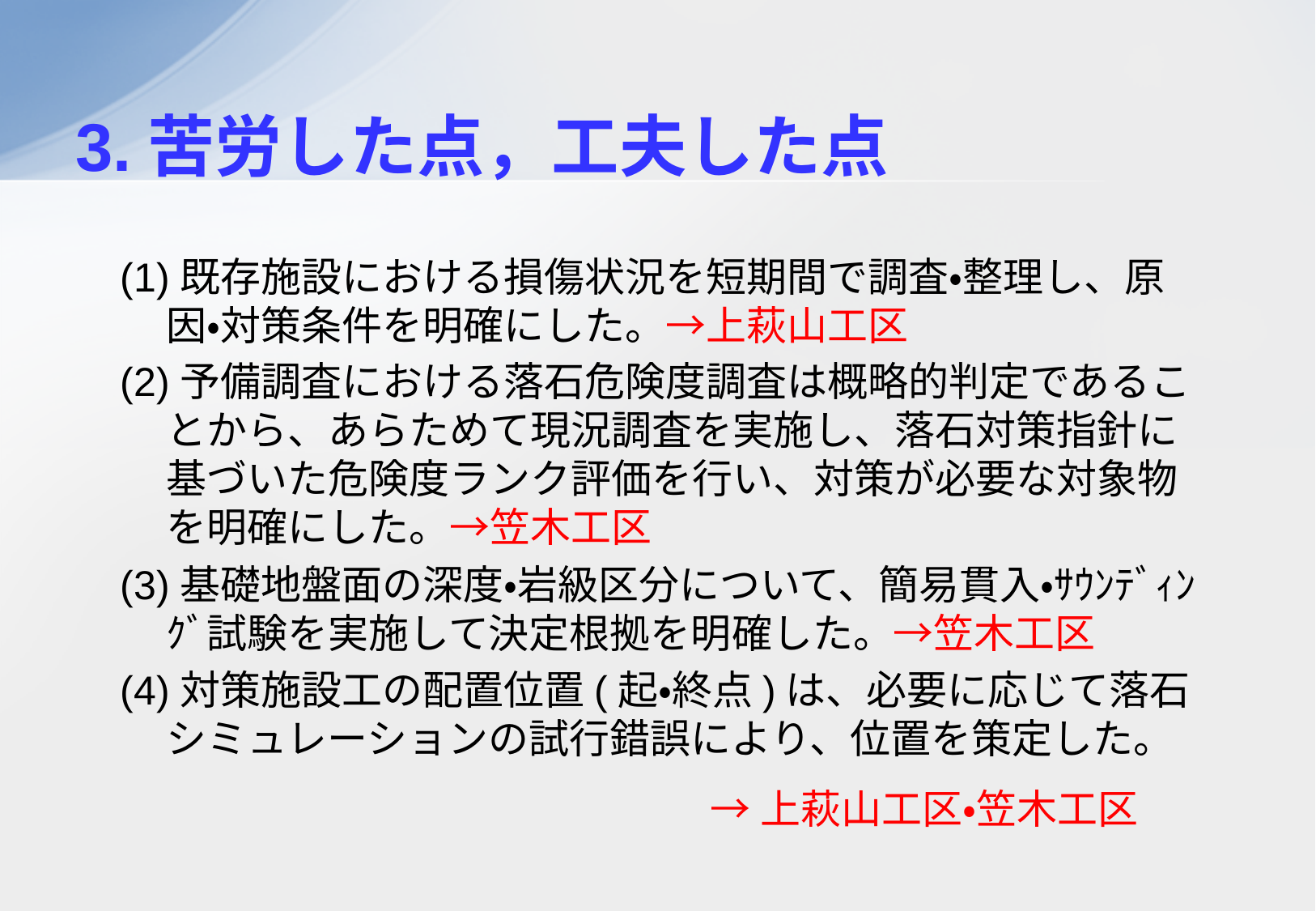

3.苦労した点，工夫した点
(1)既存施設における損傷状況を短期間で調査・整理し、原因・対策条件を明確にした。→上萩山工区
(2)予備調査における落石危険度調査は概略的判定であることから、あらためて現況調査を実施し、落石対策指針に基づいた危険度ランク評価を行い、対策が必要な対象物を明確にした。→笠木工区
(3)基礎地盤面の深度・岩級区分について、簡易貫入・ｻｳﾝﾃﾞｨﾝｸﾞ試験を実施して決定根拠を明確した。→笠木工区
(4)対策施設工の配置位置(起・終点)は、必要に応じて落石シミュレーションの試行錯誤により、位置を策定した。
→上萩山工区・笠木工区